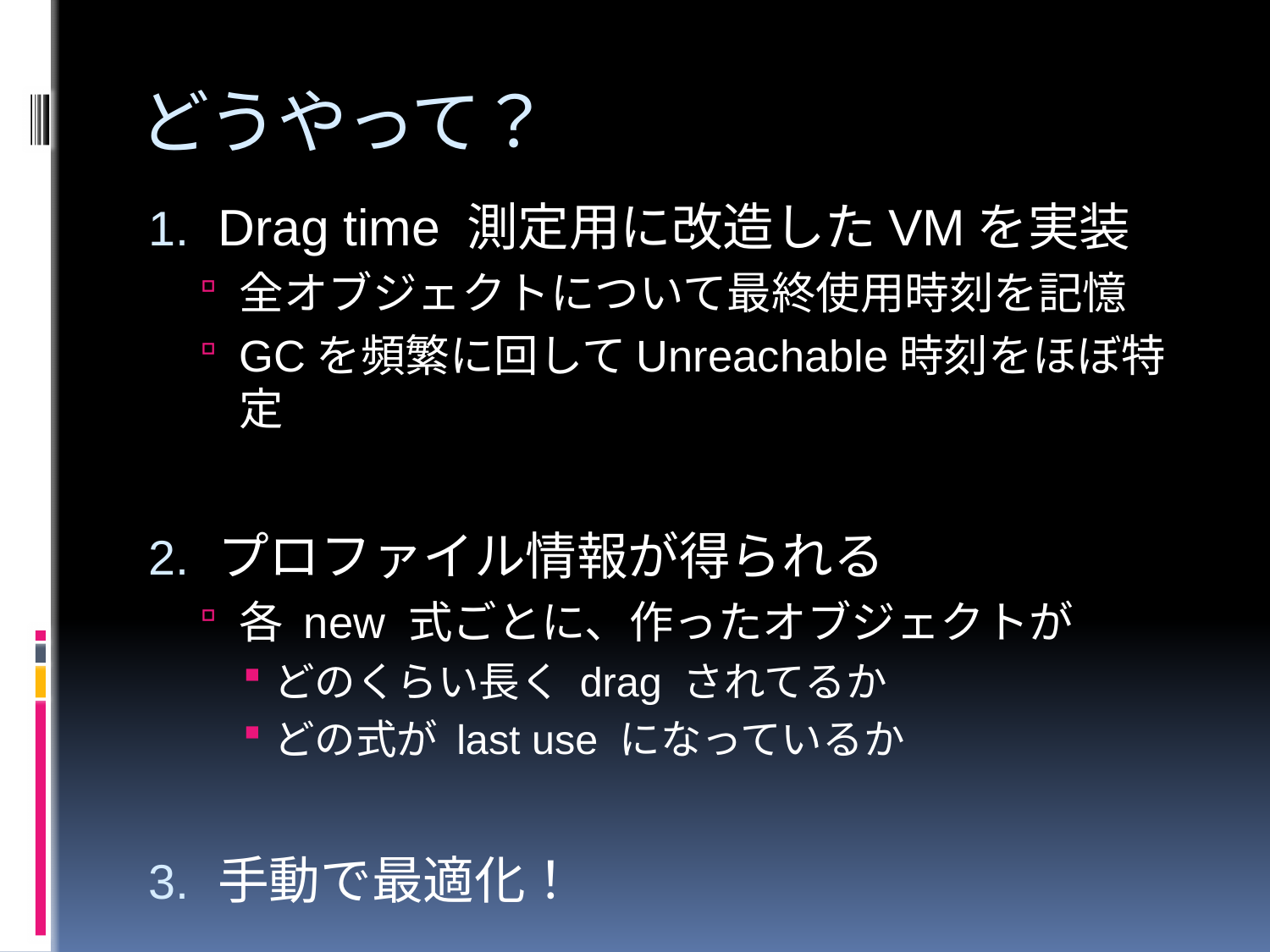

# どうやって？
Drag time 測定用に改造したVMを実装
全オブジェクトについて最終使用時刻を記憶
GCを頻繁に回してUnreachable時刻をほぼ特定

プロファイル情報が得られる
各 new 式ごとに、作ったオブジェクトが
どのくらい長く drag されてるか
どの式が last use になっているか

手動で最適化！